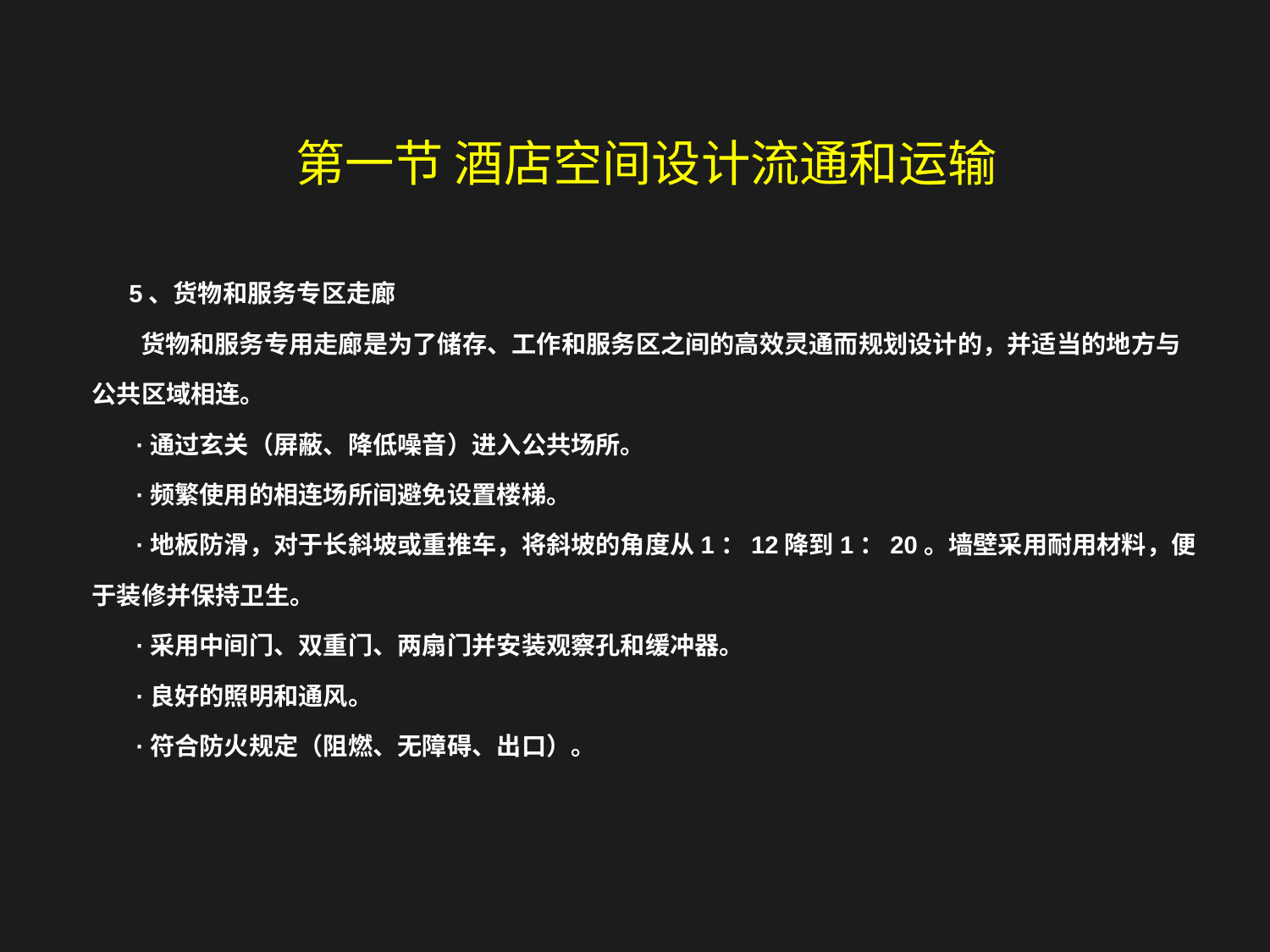

第一节 酒店空间设计流通和运输
5、货物和服务专区走廊
 货物和服务专用走廊是为了储存、工作和服务区之间的高效灵通而规划设计的，并适当的地方与公共区域相连。
 ·通过玄关（屏蔽、降低噪音）进入公共场所。
 ·频繁使用的相连场所间避免设置楼梯。
 ·地板防滑，对于长斜坡或重推车，将斜坡的角度从1：12降到1：20。墙壁采用耐用材料，便于装修并保持卫生。
 ·采用中间门、双重门、两扇门并安装观察孔和缓冲器。
 ·良好的照明和通风。
 ·符合防火规定（阻燃、无障碍、出口）。